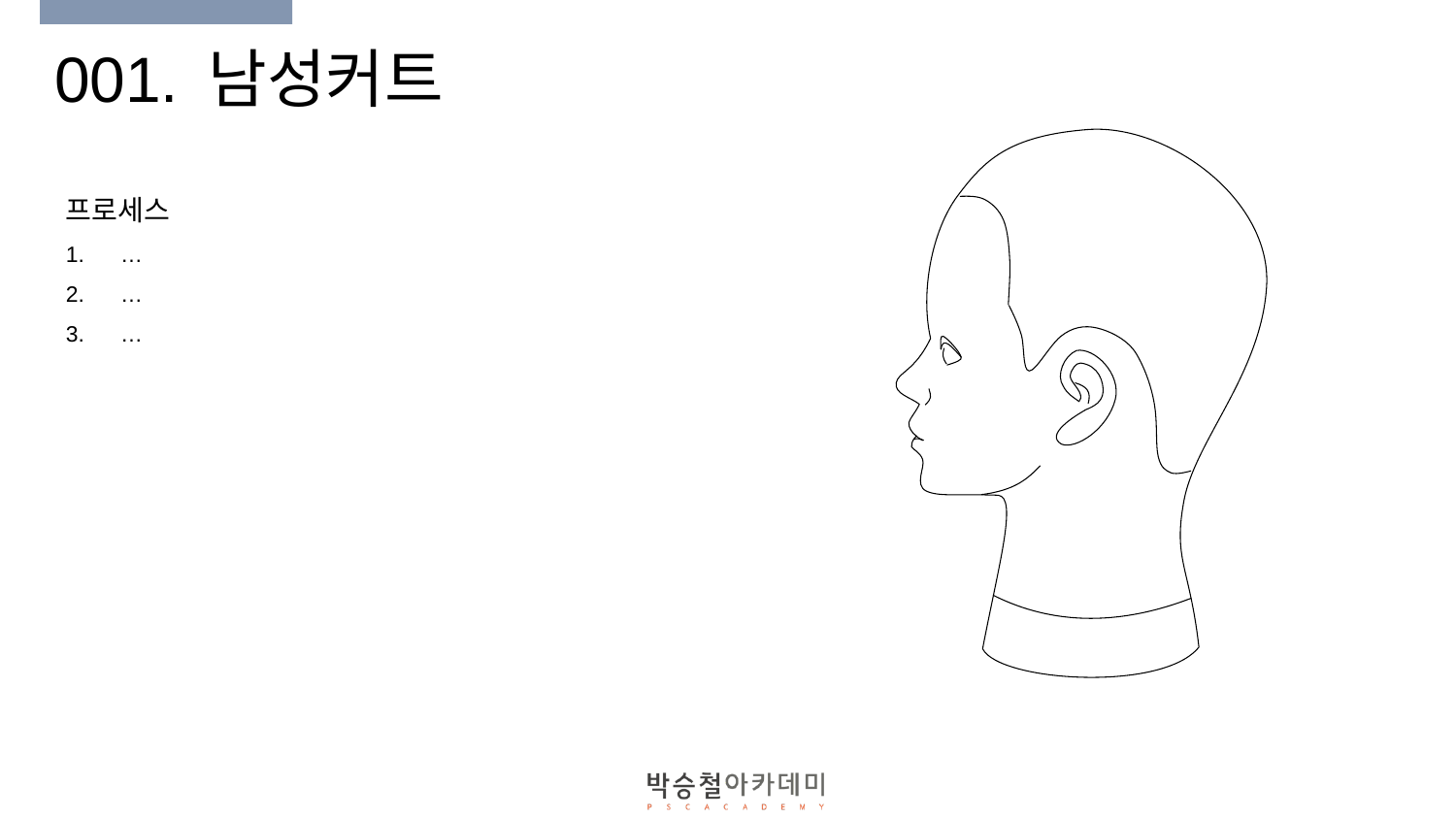

# 001. 남성커트

프로세스
…
…
…